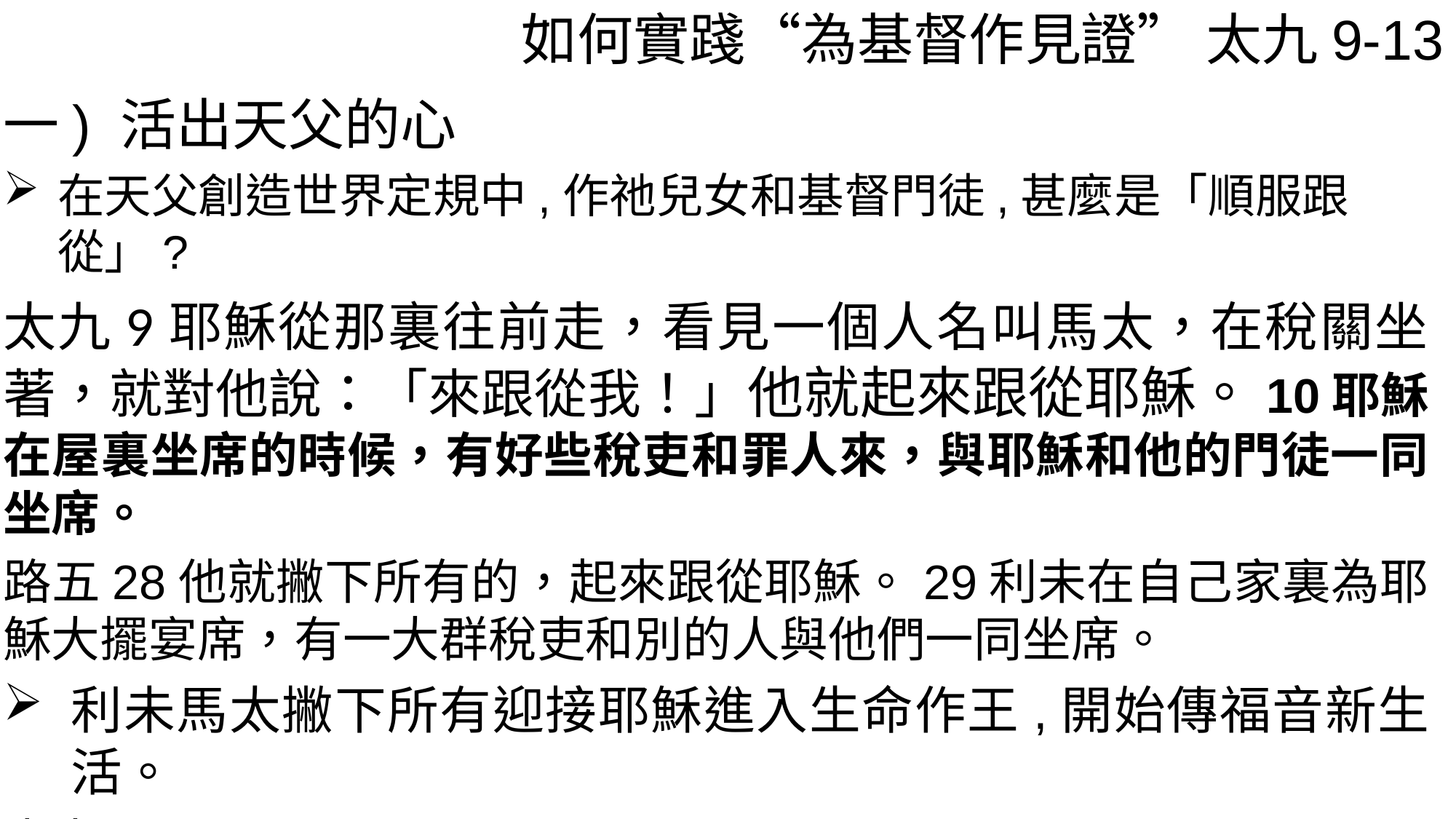

如何實踐“為基督作見證” 太九9-13
一) 活出天父的心
在天父創造世界定規中,作祂兒女和基督門徒,甚麼是「順服跟從」?
太九9耶穌從那裏往前走，看見一個人名叫馬太，在稅關坐著，就對他說：「來跟從我！」他就起來跟從耶穌。10耶穌在屋裏坐席的時候，有好些稅吏和罪人來，與耶穌和他的門徒一同坐席。
路五28他就撇下所有的，起來跟從耶穌。29利未在自己家裏為耶穌大擺宴席，有一大群稅吏和別的人與他們一同坐席。
利未馬太撇下所有迎接耶穌進入生命作王,開始傳福音新生活。
太十38不背自己的十字架跟從我的，不配作我的門徒。
甚麼是您的十字架？所擁有的？過去？個性？